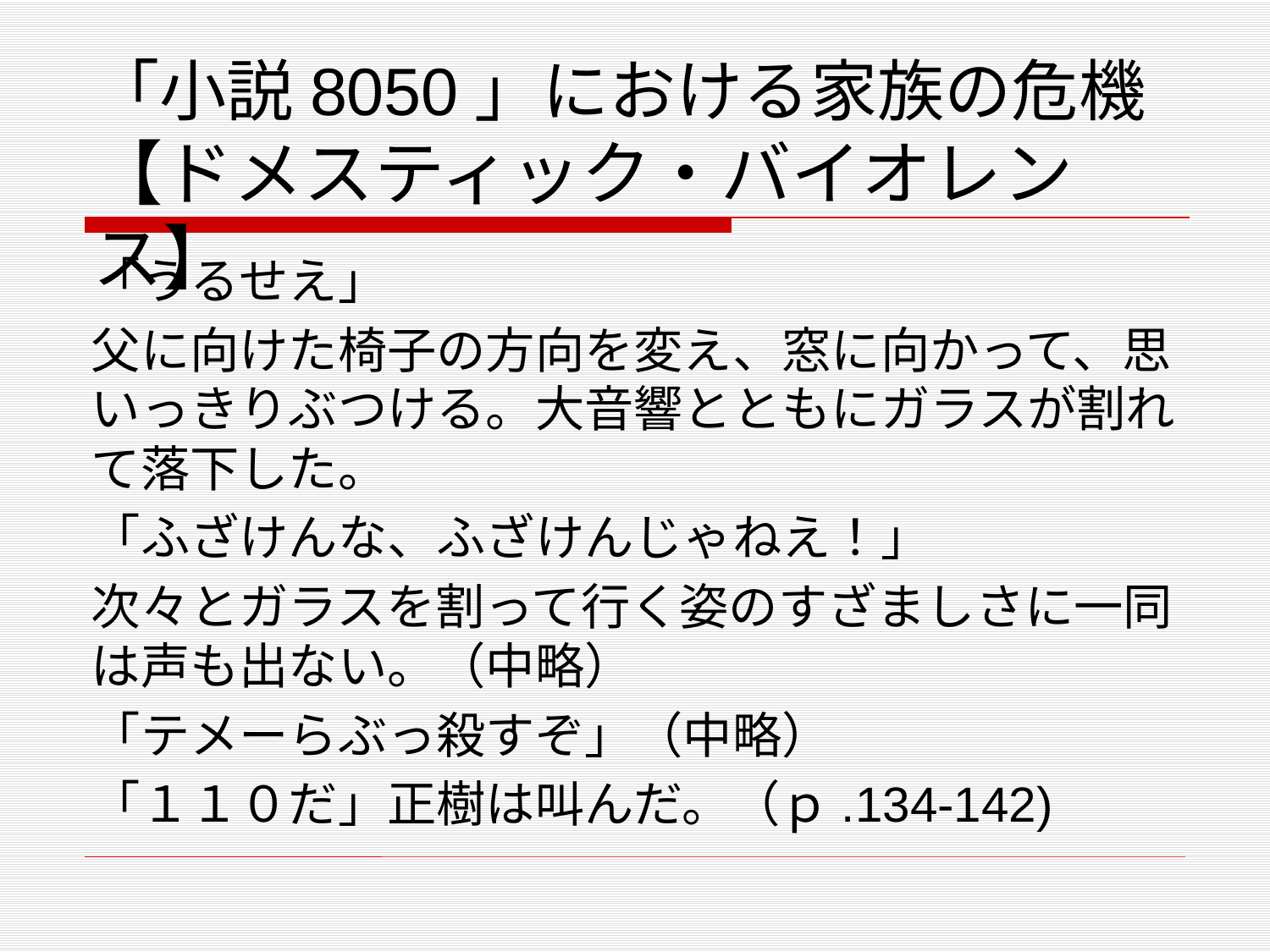

# 「小説8050」における家族の危機 【ドメスティック・バイオレンス】
「うるせえ」
父に向けた椅子の方向を変え、窓に向かって、思いっきりぶつける。大音響とともにガラスが割れて落下した。
「ふざけんな、ふざけんじゃねえ！」
次々とガラスを割って行く姿のすざましさに一同は声も出ない。（中略）
「テメーらぶっ殺すぞ」（中略）
「１１０だ」正樹は叫んだ。（ｐ.134-142)